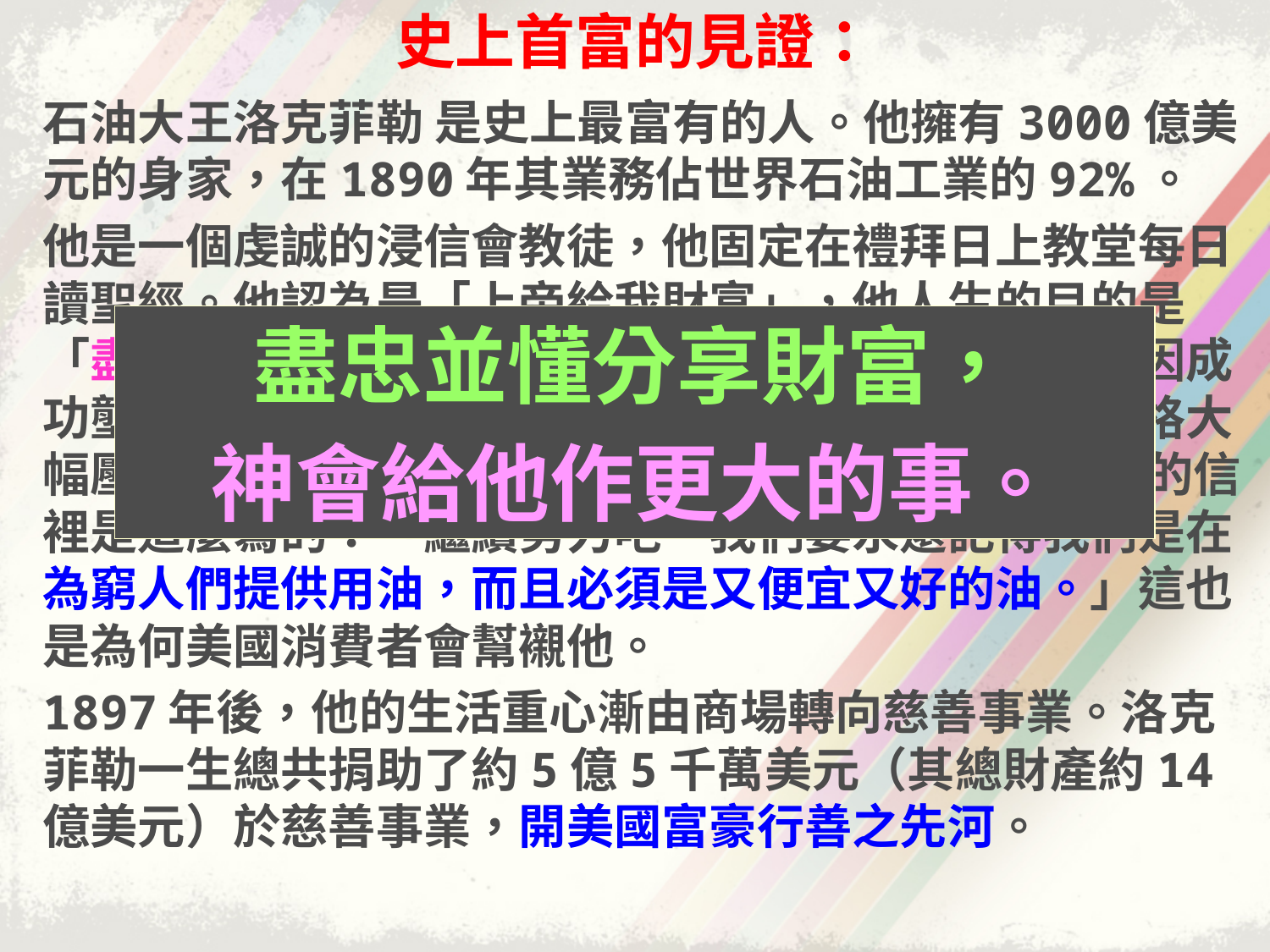

史上首富的見證：
石油大王洛克菲勒 是史上最富有的人。他擁有3000億美元的身家，在1890年其業務佔世界石油工業的92%。
他是一個虔誠的浸信會教徒，他固定在禮拜日上教堂每日讀聖經。他認為是「上帝給我財富」，他人生的目的是「盡力的賺錢，盡力的儲錢，盡力的捐錢」。他沒有因成功壟斷市場而任意提高價格。相反，他將日常用油價格大幅壓低了80%。洛克菲勒在1885年給他一位合夥人的信裡是這麼寫的：「繼續努力吧。我們要永遠記得我們是在為窮人們提供用油，而且必須是又便宜又好的油。」這也是為何美國消費者會幫襯他。
1897年後，他的生活重心漸由商場轉向慈善事業。洛克菲勒一生總共捐助了約5億5千萬美元（其總財產約14億美元）於慈善事業，開美國富豪行善之先河。
盡忠並懂分享財富，
神會給他作更大的事。